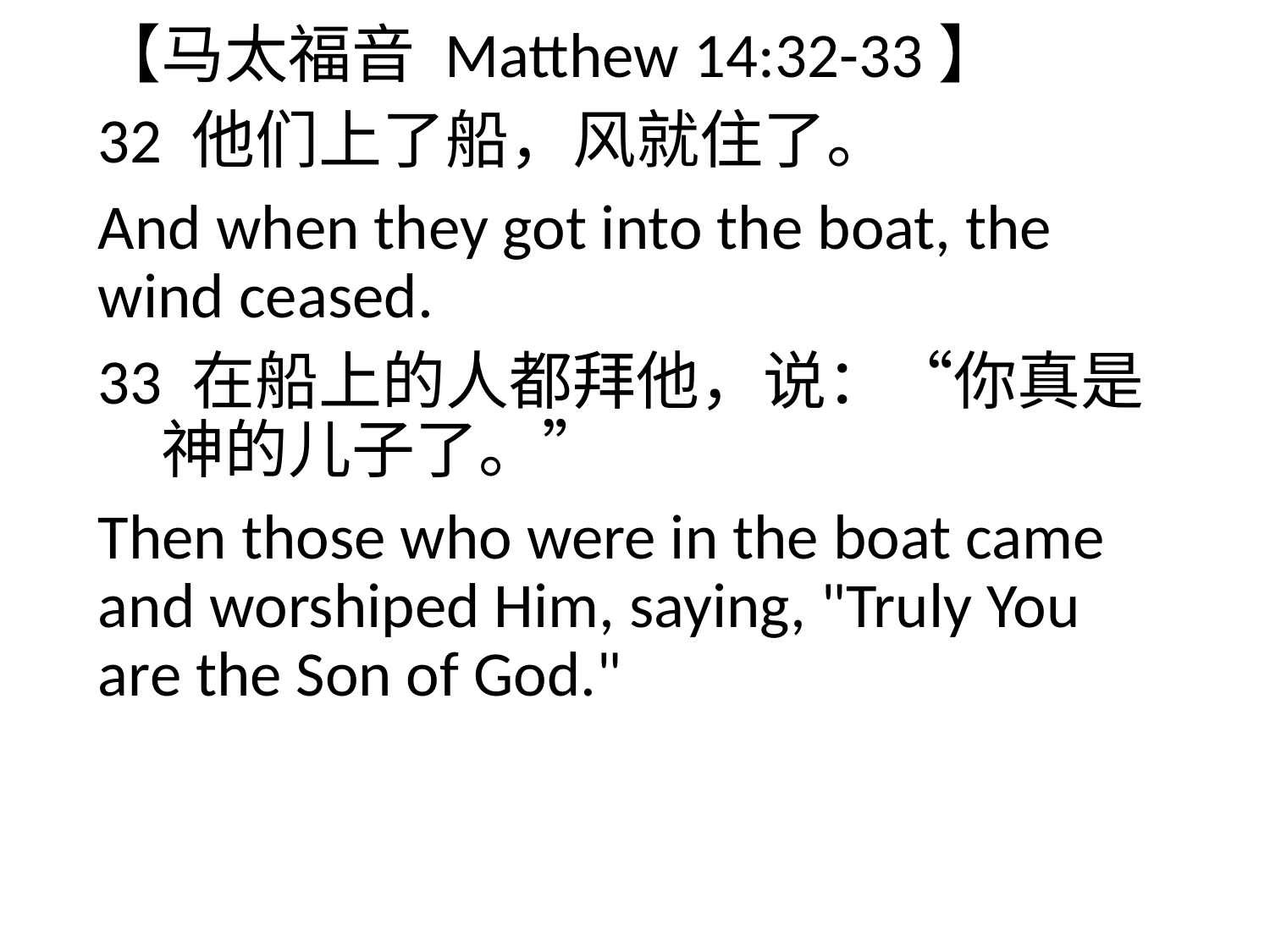

【马太福音 Matthew 14:32-33】
32 他们上了船，风就住了。
And when they got into the boat, the wind ceased.
33 在船上的人都拜他，说：“你真是　神的儿子了。”
Then those who were in the boat came and worshiped Him, saying, "Truly You are the Son of God."